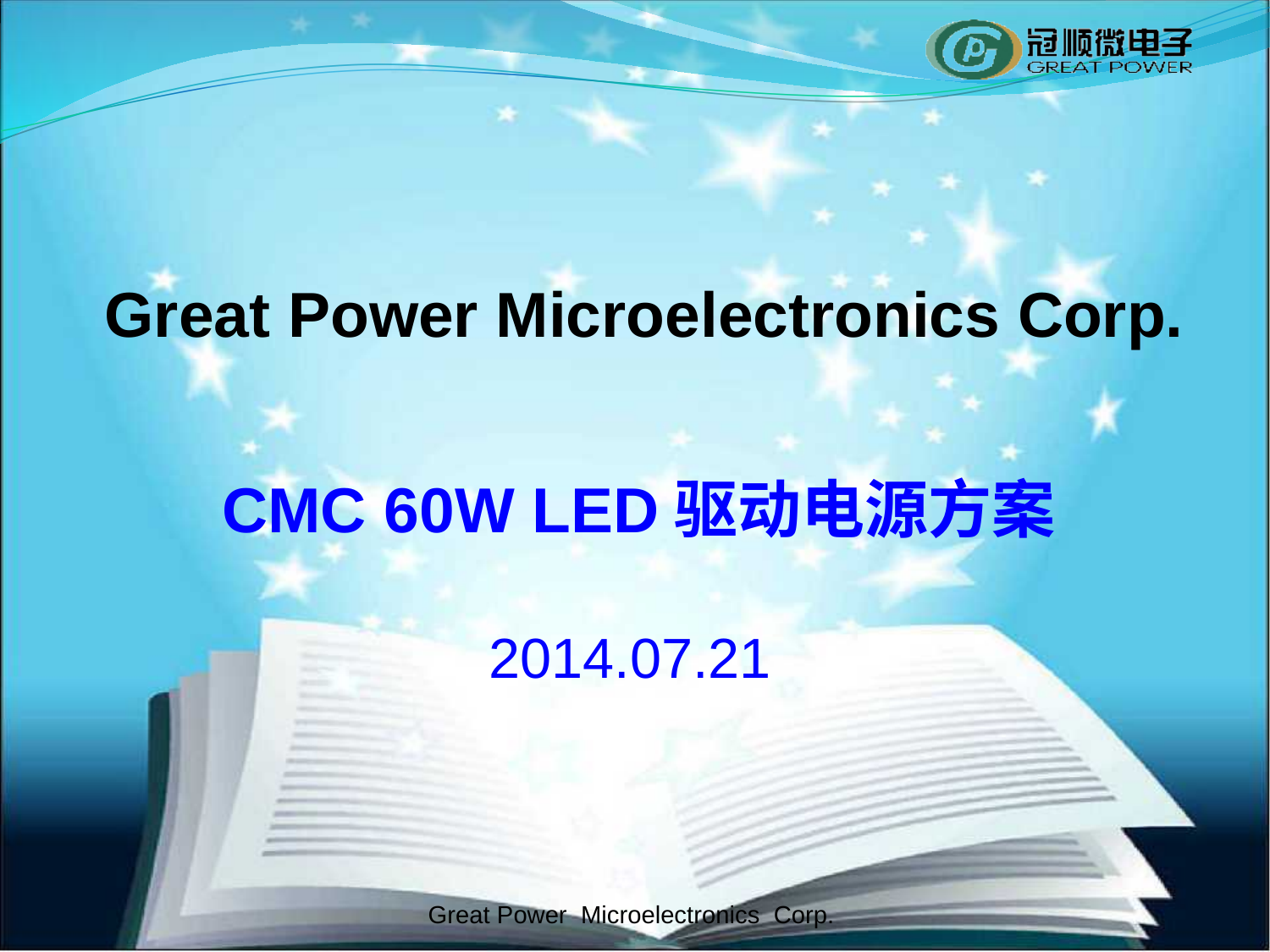

# Great Power Microelectronics Corp.

 CMC 60W LED驱动电源方案

2014.07.21